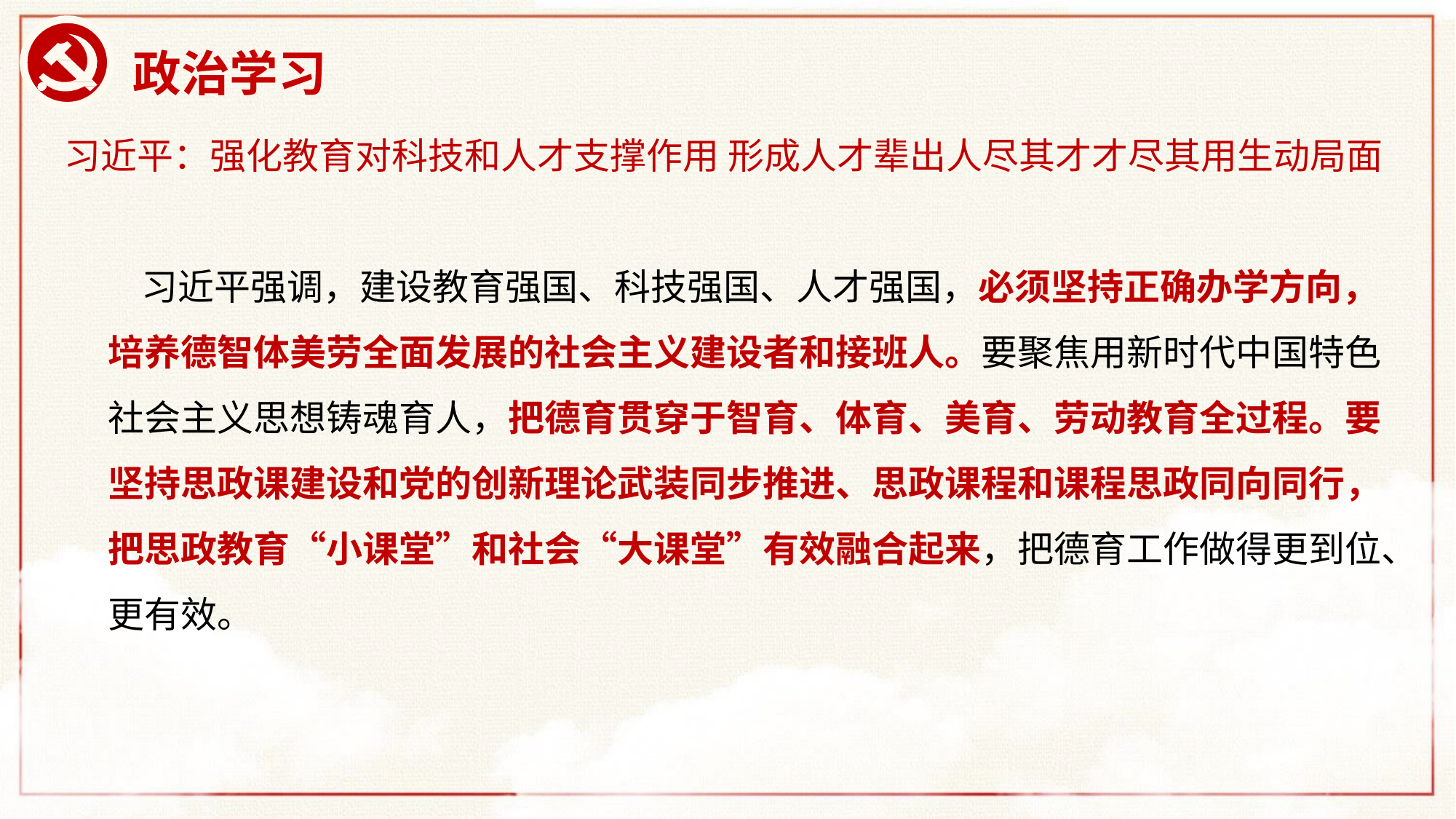

# 政治学习
习近平：强化教育对科技和人才支撑作用 形成人才辈出人尽其才才尽其用生动局面
   习近平强调，建设教育强国、科技强国、人才强国，必须坚持正确办学方向，培养德智体美劳全面发展的社会主义建设者和接班人。要聚焦用新时代中国特色社会主义思想铸魂育人，把德育贯穿于智育、体育、美育、劳动教育全过程。要坚持思政课建设和党的创新理论武装同步推进、思政课程和课程思政同向同行，把思政教育“小课堂”和社会“大课堂”有效融合起来，把德育工作做得更到位、更有效。